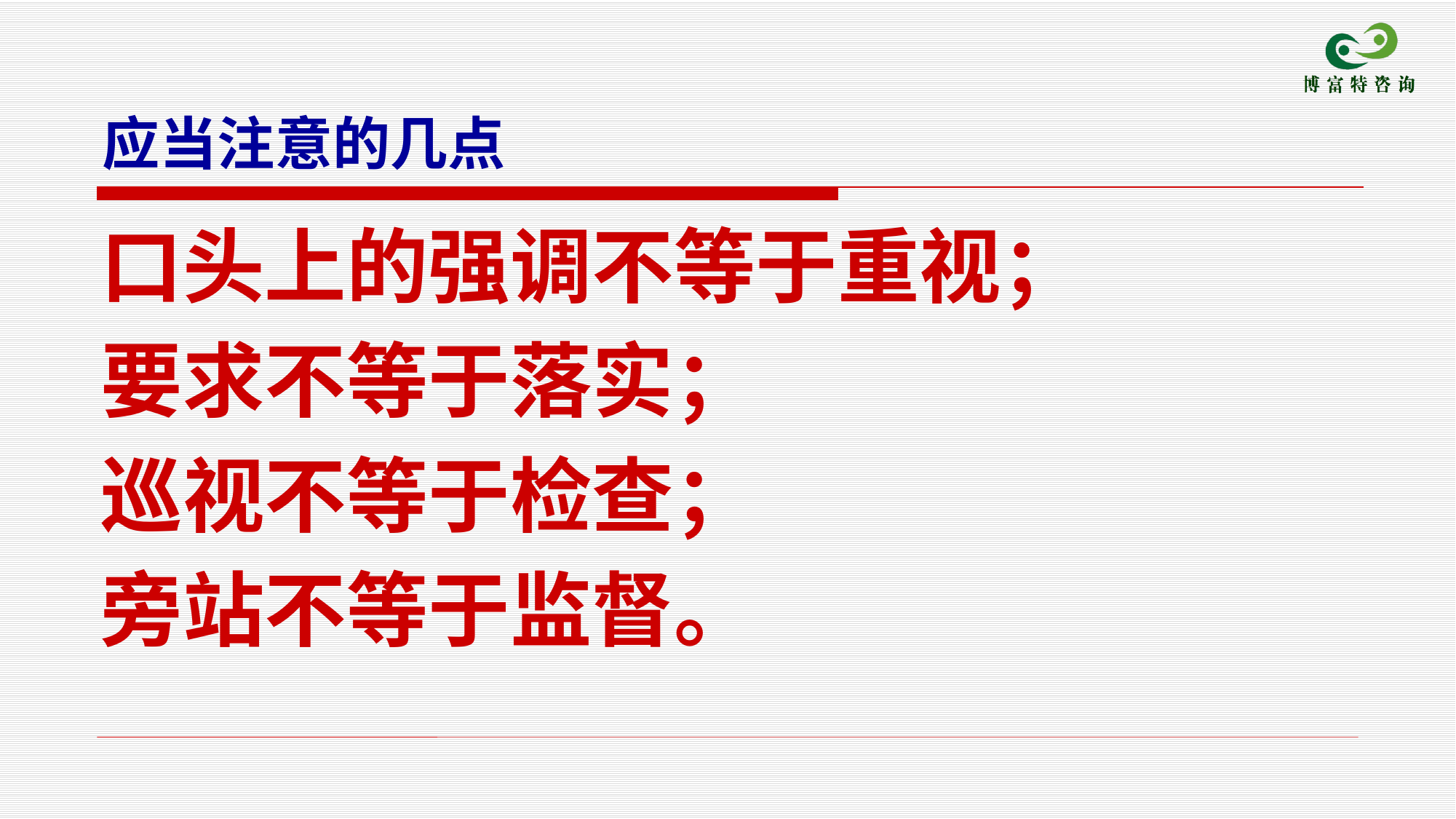

应当注意的几点
口头上的强调不等于重视；
要求不等于落实；
巡视不等于检查；
旁站不等于监督。